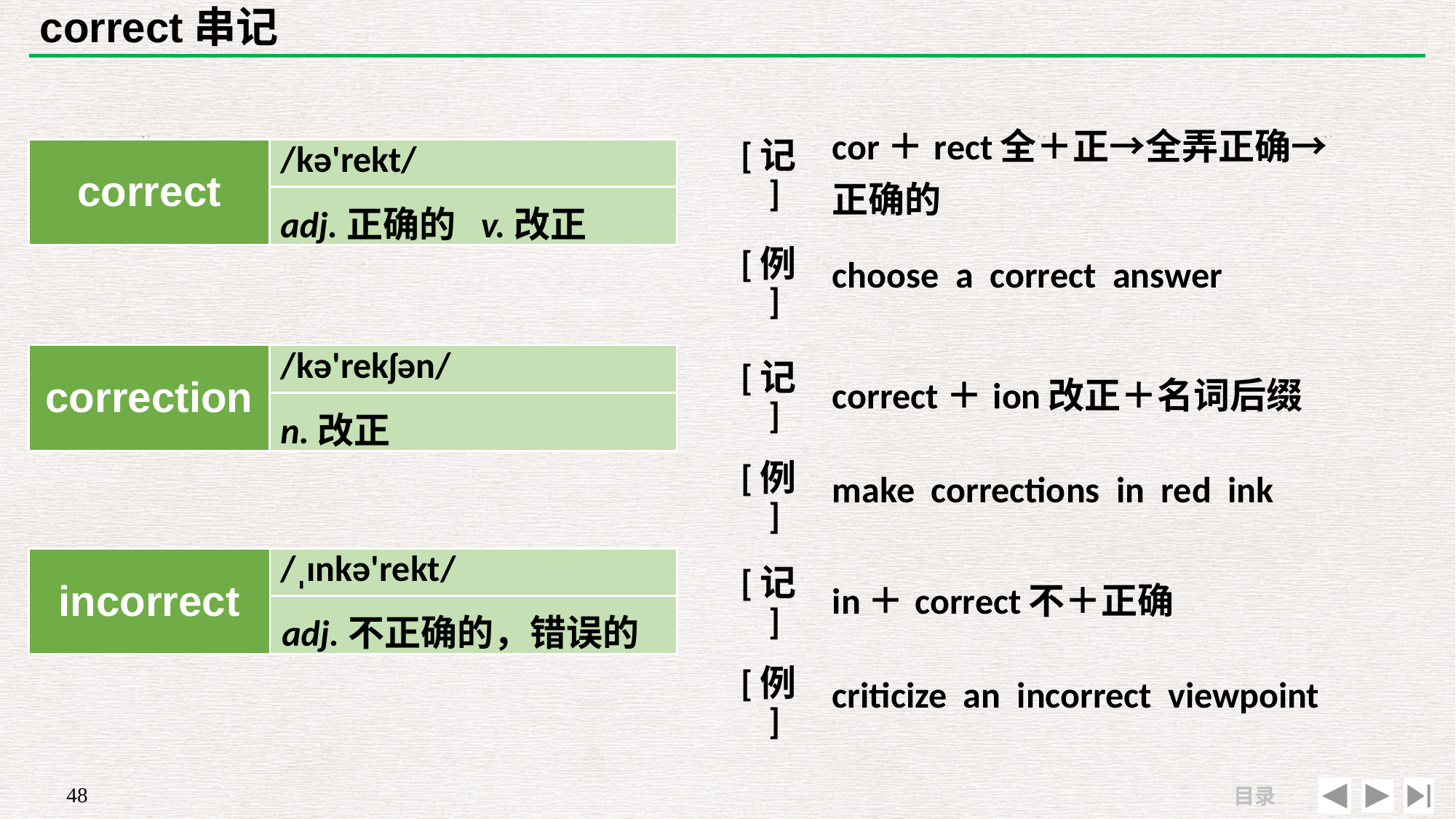

# correct串记

| [记] | cor＋rect全＋正→全弄正确→ 正确的 |
| --- | --- |
| [例] | choose a correct answer |
| correct | /kə'rekt/ |
| --- | --- |
|  |  |
adj.正确的  v.改正
| [记] | correct＋ion改正＋名词后缀 |
| --- | --- |
| [例] | make corrections in red ink |
| correction | /kə'rekʃən/ |
| --- | --- |
|  |  |
n.改正
| incorrect | /ˌɪnkə'rekt/ |
| --- | --- |
|  |  |
| [记] | in＋correct不＋正确 |
| --- | --- |
| [例] | criticize an incorrect viewpoint |
adj.不正确的，错误的